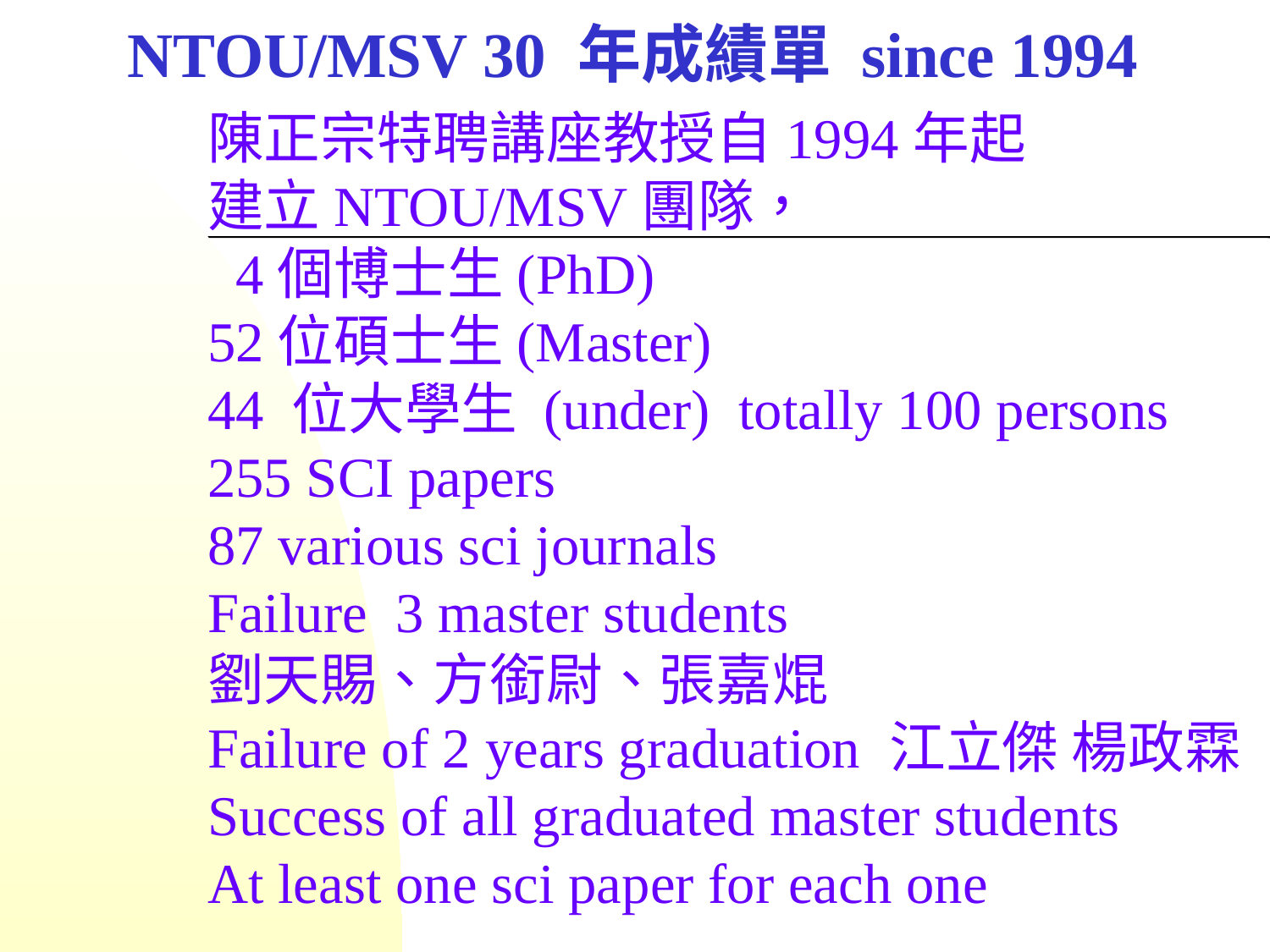

NTOU/MSV 30 年成績單 since 1994
陳正宗特聘講座教授自1994年起
建立NTOU/MSV團隊，
  4個博士生(PhD)
52位碩士生(Master)
44 位大學生 (under)  totally 100 persons
255 SCI papers
87 various sci journals
Failure  3 master students
劉天賜、方銜尉、張嘉焜
Failure of 2 years graduation 江立傑 楊政霖
Success of all graduated master students
At least one sci paper for each one